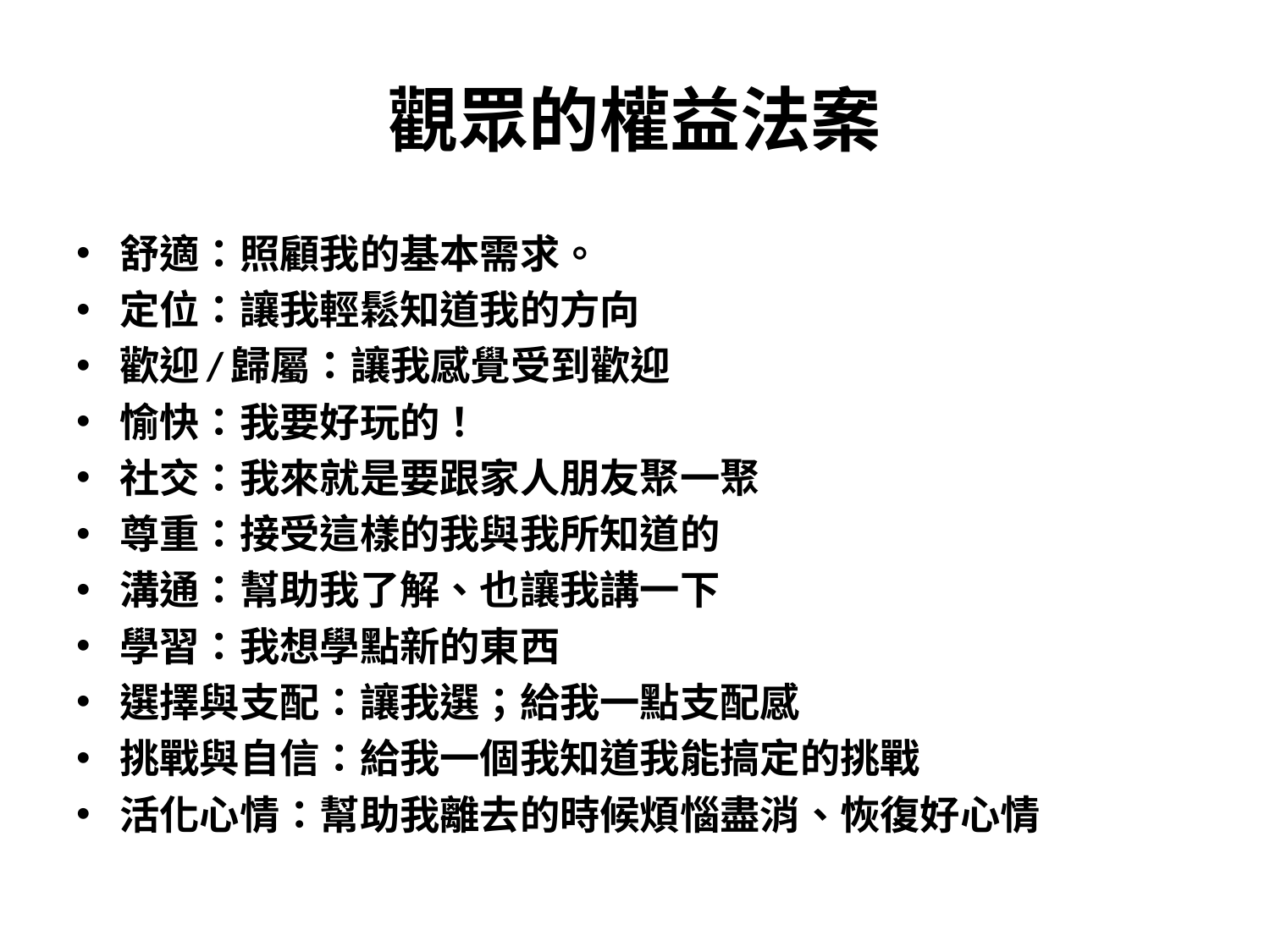

# 觀眾的權益法案
舒適：照顧我的基本需求。
定位：讓我輕鬆知道我的方向
歡迎/歸屬：讓我感覺受到歡迎
愉快：我要好玩的！
社交：我來就是要跟家人朋友聚一聚
尊重：接受這樣的我與我所知道的
溝通：幫助我了解、也讓我講一下
學習：我想學點新的東西
選擇與支配：讓我選；給我一點支配感
挑戰與自信：給我一個我知道我能搞定的挑戰
活化心情：幫助我離去的時候煩惱盡消、恢復好心情